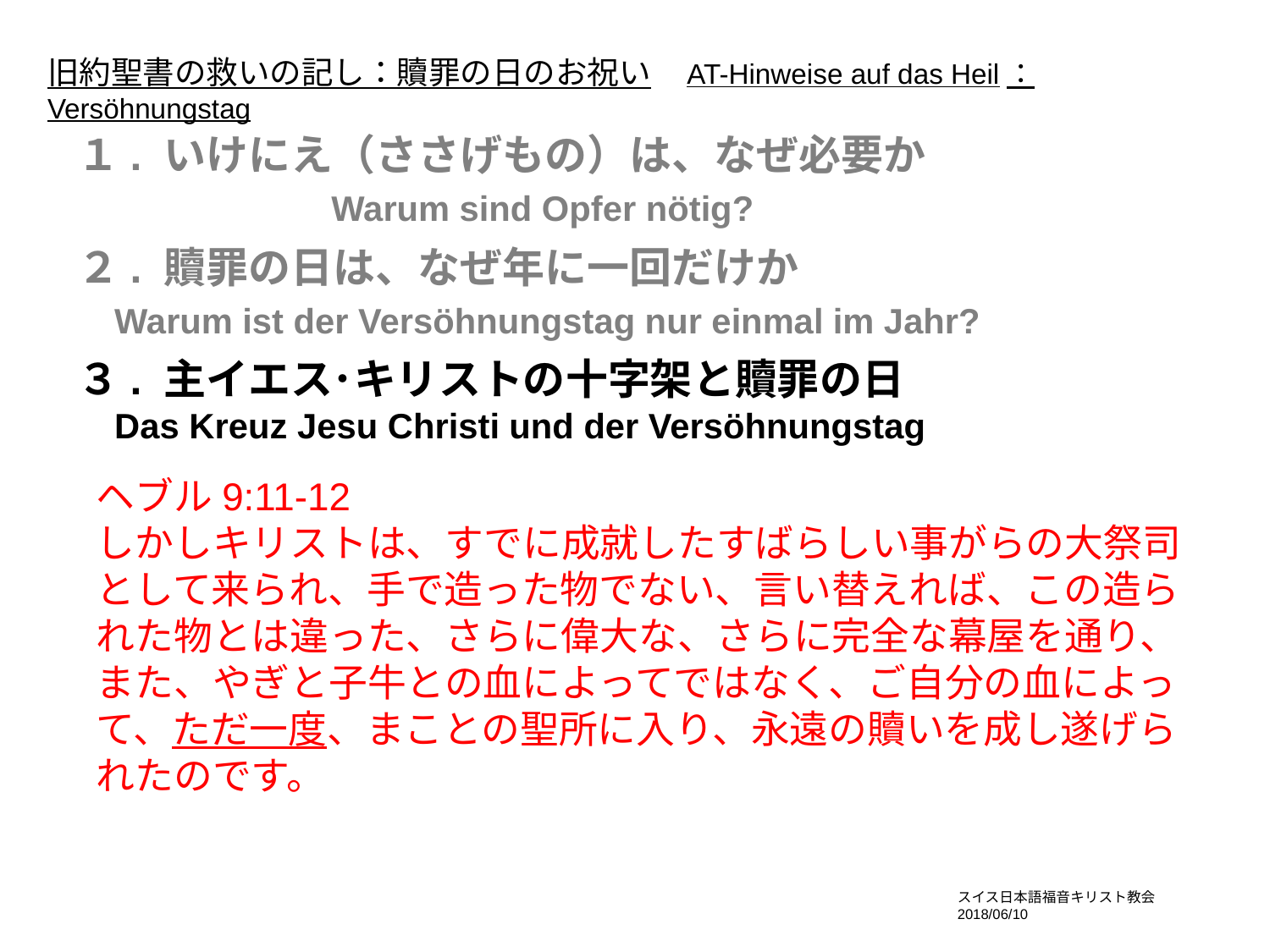

旧約聖書の救いの記し：贖罪の日のお祝い    AT-Hinweise auf das Heil：Versöhnungstag
１. いけにえ（ささげもの）は、なぜ必要か
　	　	Warum sind Opfer nötig?
２. 贖罪の日は、なぜ年に一回だけか
	Warum ist der Versöhnungstag nur einmal im Jahr?
３. 主イエス･キリストの十字架と贖罪の日
	Das Kreuz Jesu Christi und der Versöhnungstag
ヘブル9:11-12
しかしキリストは、すでに成就したすばらしい事がらの大祭司として来られ、手で造った物でない、言い替えれば、この造られた物とは違った、さらに偉大な、さらに完全な幕屋を通り、また、やぎと子牛との血によってではなく、ご自分の血によって、ただ一度、まことの聖所に入り、永遠の贖いを成し遂げられたのです。
スイス日本語福音キリスト教会　2018/06/10